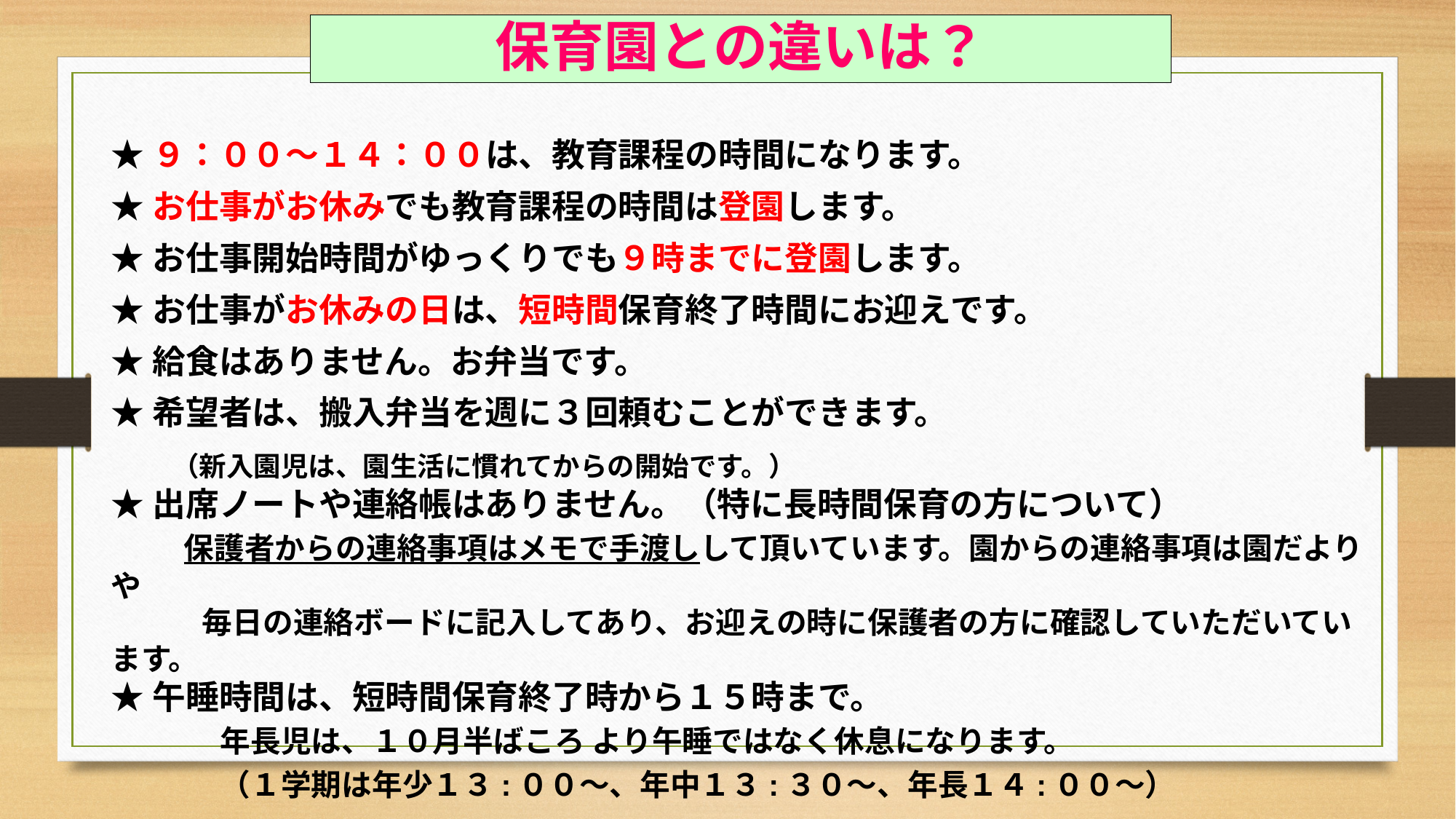

保育園との違いは？
★９：００～１４：００は、教育課程の時間になります。
★お仕事がお休みでも教育課程の時間は登園します。
★お仕事開始時間がゆっくりでも９時までに登園します。
★お仕事がお休みの日は、短時間保育終了時間にお迎えです。
★給食はありません。お弁当です。
★希望者は、搬入弁当を週に３回頼むことができます。
　　（新入園児は、園生活に慣れてからの開始です。）
★出席ノートや連絡帳はありません。（特に長時間保育の方について）
　　保護者からの連絡事項はメモで手渡しして頂いています。園からの連絡事項は園だよりや
　　　毎日の連絡ボードに記入してあり、お迎えの時に保護者の方に確認していただいています。
★午睡時間は、短時間保育終了時から１５時まで。
　　　年長児は、１０月半ばころ より午睡ではなく休息になります。
　　　（１学期は年少１３:００～、年中１３:３０～、年長１４:００～）